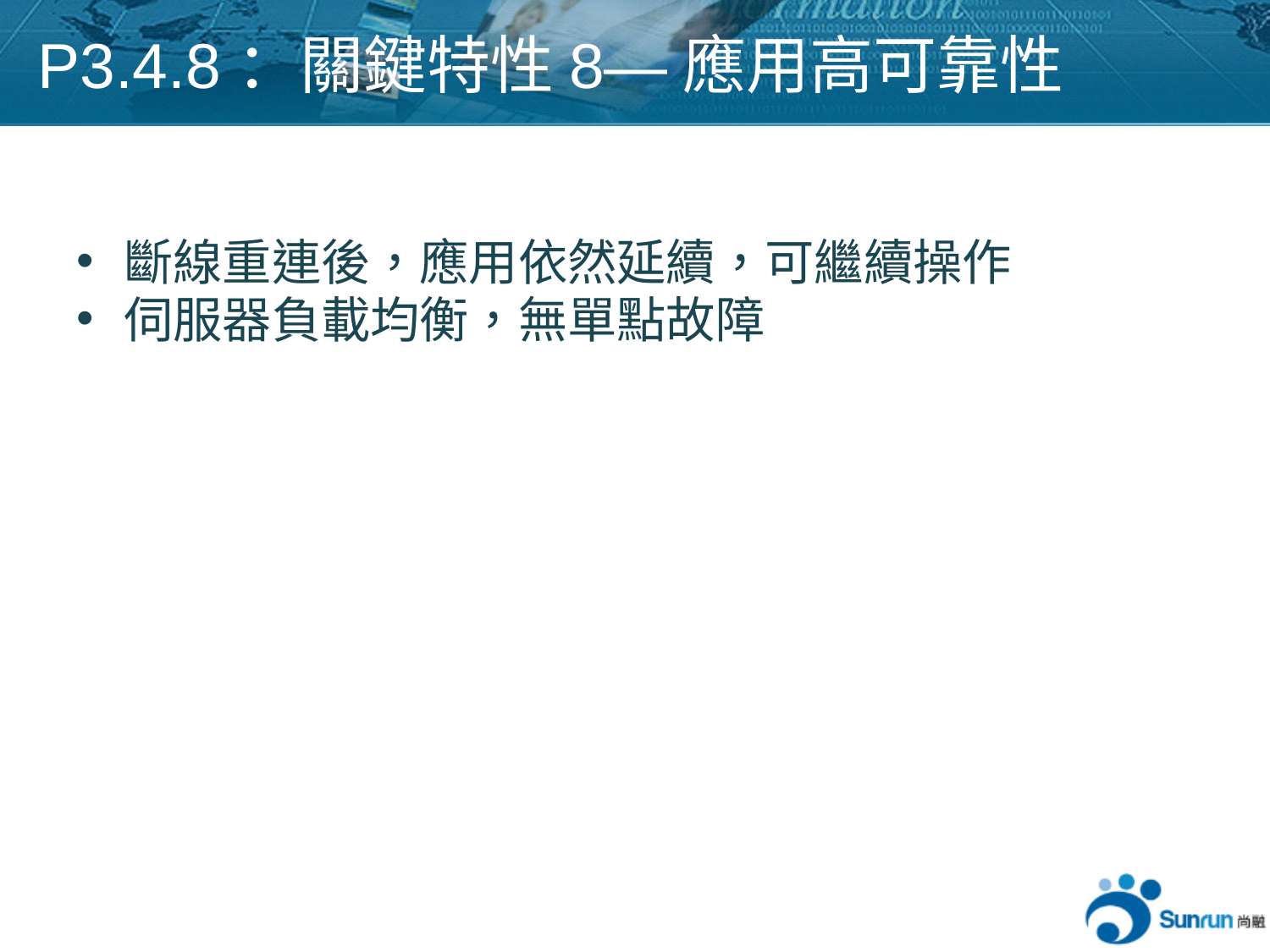

P3.4.8：關鍵特性8—應用高可靠性

斷線重連後，應用依然延續，可繼續操作
伺服器負載均衡，無單點故障